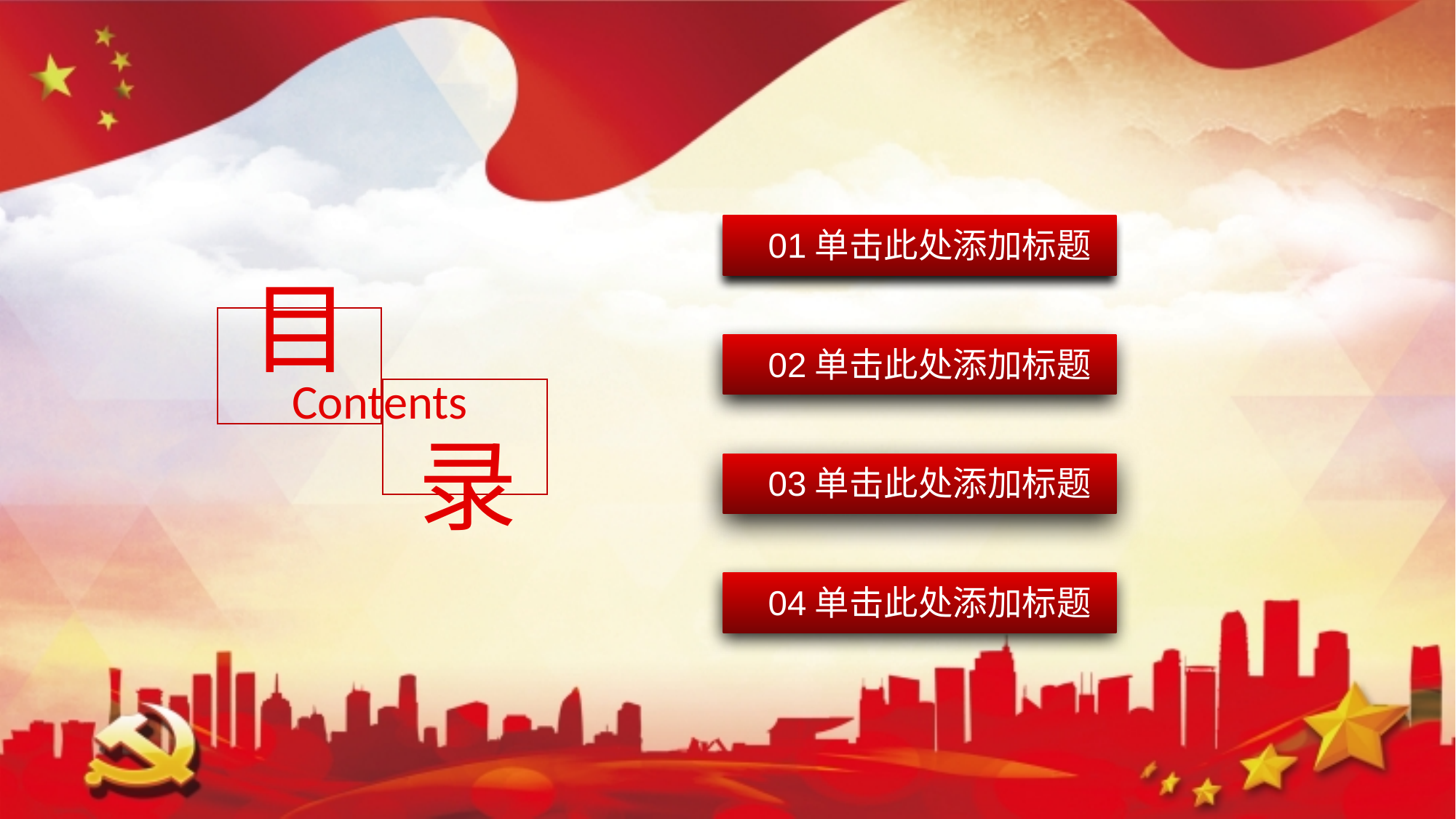

01单击此处添加标题
目

02单击此处添加标题
Contents

录

03单击此处添加标题

04单击此处添加标题